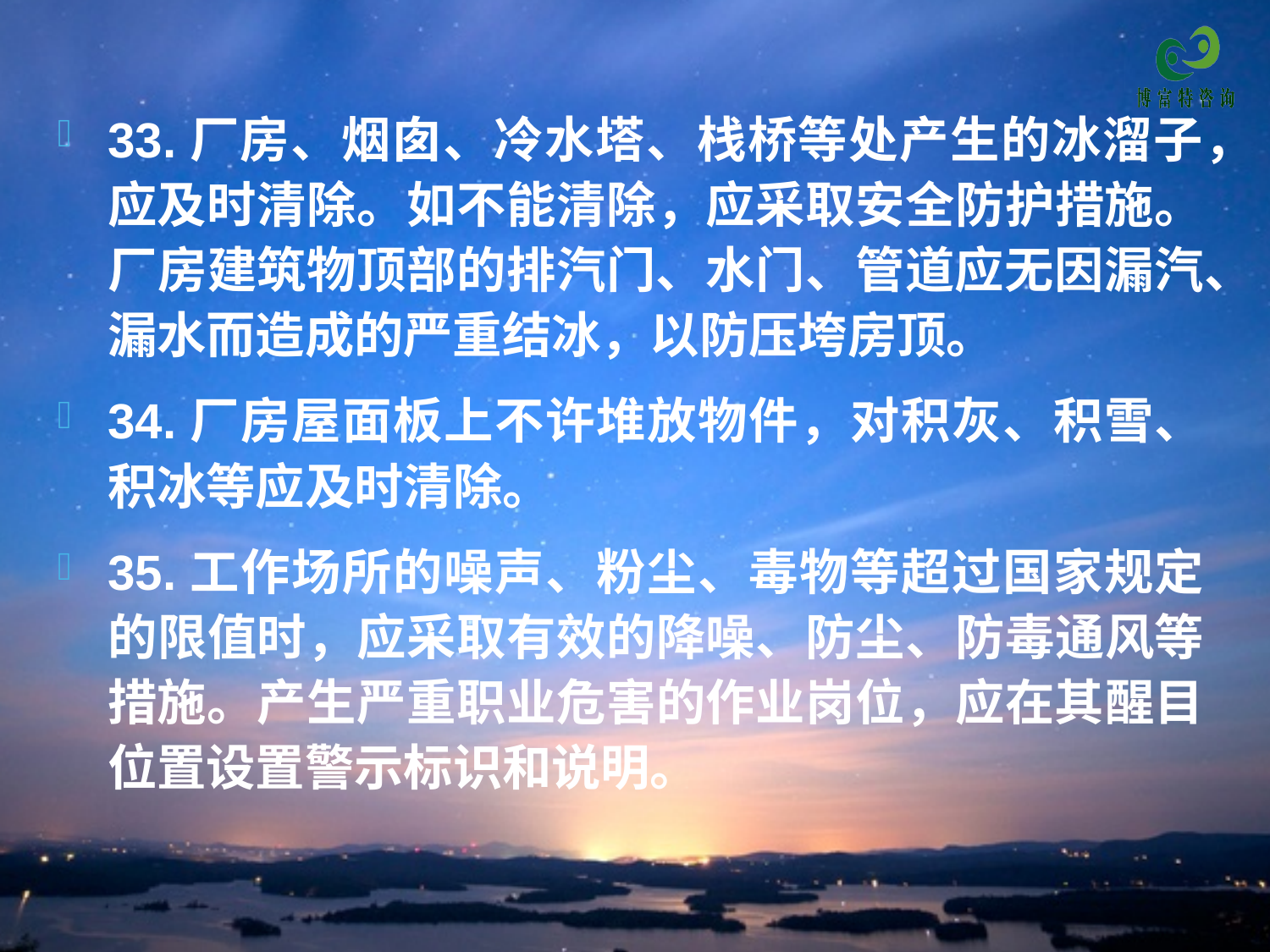

33.厂房、烟囱、冷水塔、栈桥等处产生的冰溜子，应及时清除。如不能清除，应采取安全防护措施。厂房建筑物顶部的排汽门、水门、管道应无因漏汽、漏水而造成的严重结冰，以防压垮房顶。
34.厂房屋面板上不许堆放物件，对积灰、积雪、积冰等应及时清除。
35.工作场所的噪声、粉尘、毒物等超过国家规定的限值时，应采取有效的降噪、防尘、防毒通风等措施。产生严重职业危害的作业岗位，应在其醒目位置设置警示标识和说明。